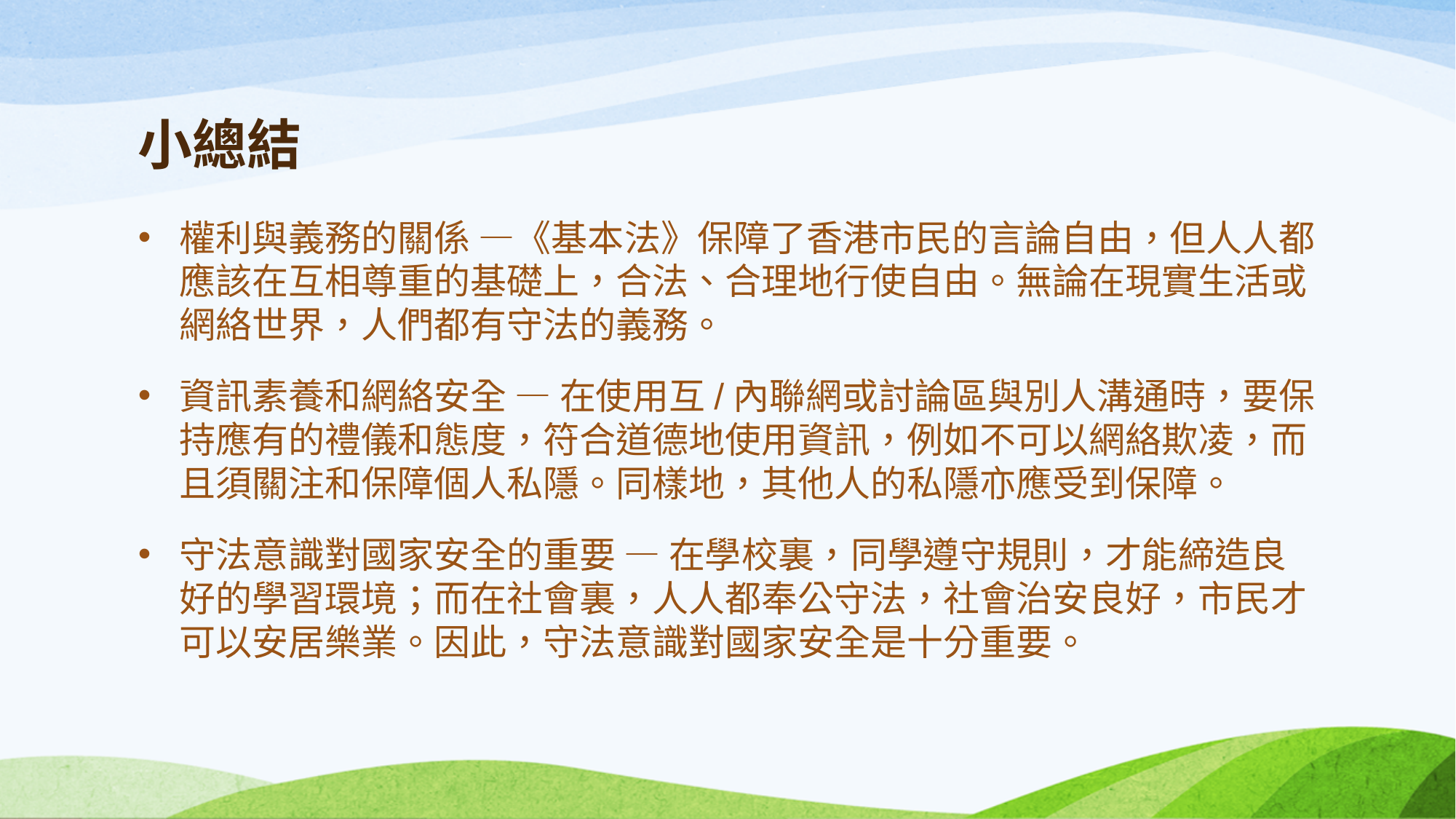

# 小總結
權利與義務的關係 —《基本法》保障了香港市民的言論自由，但人人都應該在互相尊重的基礎上，合法、合理地行使自由。無論在現實生活或網絡世界，人們都有守法的義務。
資訊素養和網絡安全 — 在使用互/內聯網或討論區與別人溝通時，要保持應有的禮儀和態度，符合道德地使用資訊，例如不可以網絡欺凌，而且須關注和保障個人私隱。同樣地，其他人的私隱亦應受到保障。
守法意識對國家安全的重要 — 在學校裏，同學遵守規則，才能締造良好的學習環境；而在社會裏，人人都奉公守法，社會治安良好，市民才可以安居樂業。因此，守法意識對國家安全是十分重要。